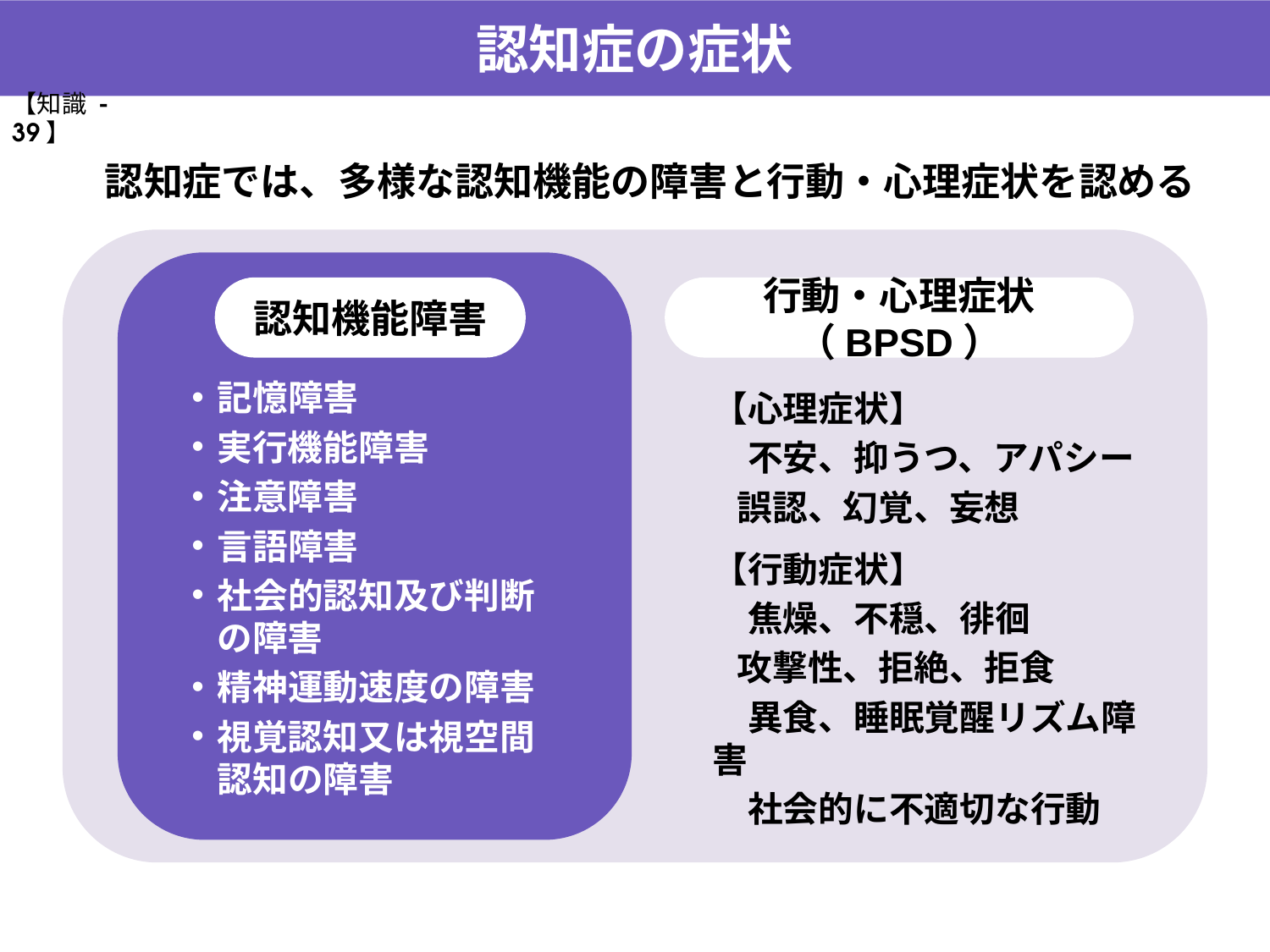

認知症の症状
【知識 -39】
認知症では、多様な認知機能の障害と行動・心理症状を認める

認知機能障害
行動・心理症状（BPSD）
記憶障害
実行機能障害
注意障害
言語障害
社会的認知及び判断の障害
精神運動速度の障害
視覚認知又は視空間認知の障害
【心理症状】
　不安、抑うつ、アパシー
  誤認、幻覚、妄想
【行動症状】
　焦燥、不穏、徘徊
  攻撃性、拒絶、拒食
　異食、睡眠覚醒リズム障害
　社会的に不適切な行動